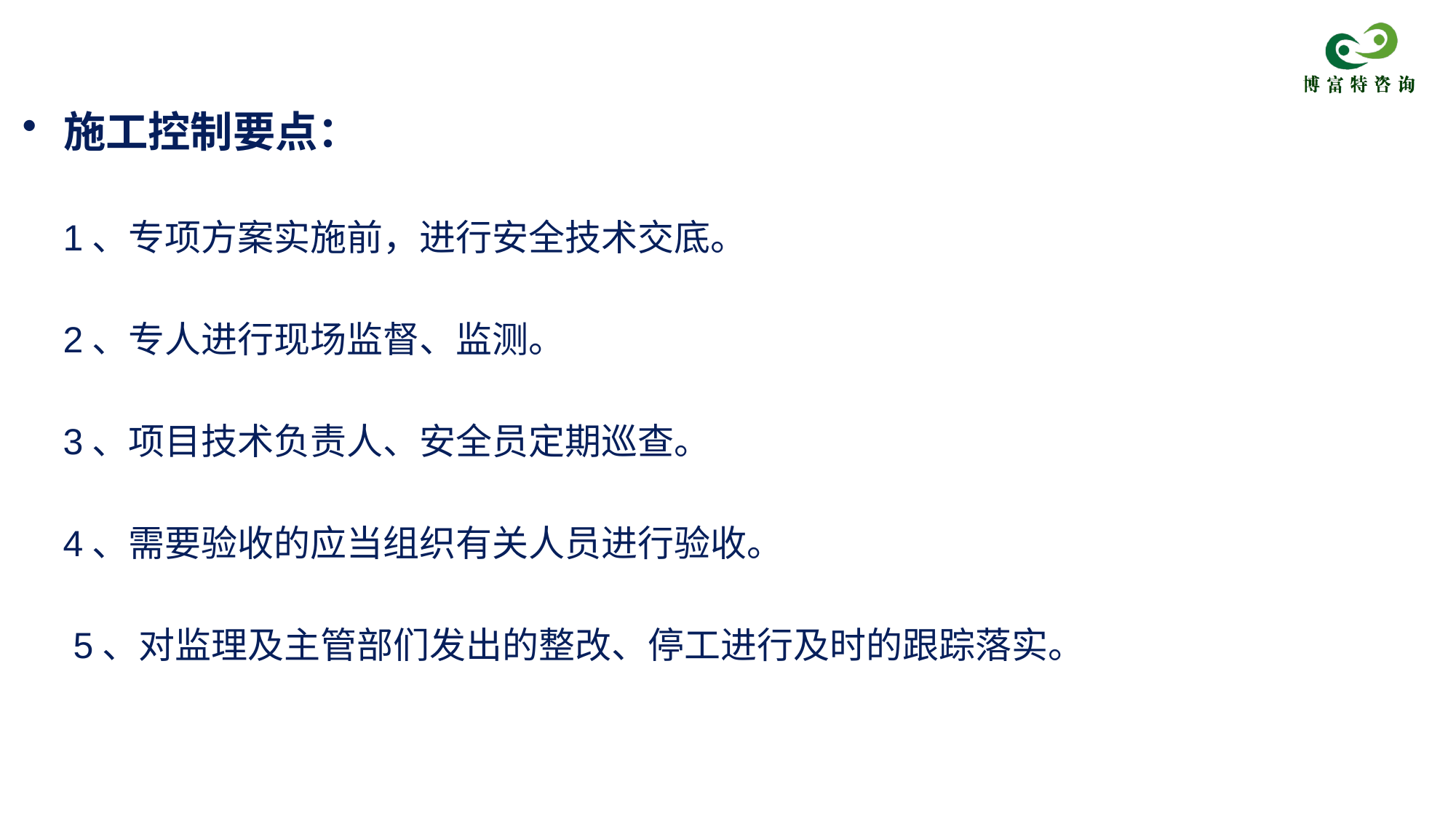

施工控制要点：

    1、专项方案实施前，进行安全技术交底。

    2、专人进行现场监督、监测。

    3、项目技术负责人、安全员定期巡查。

    4、需要验收的应当组织有关人员进行验收。

     5、对监理及主管部们发出的整改、停工进行及时的跟踪落实。
精选PPT
14